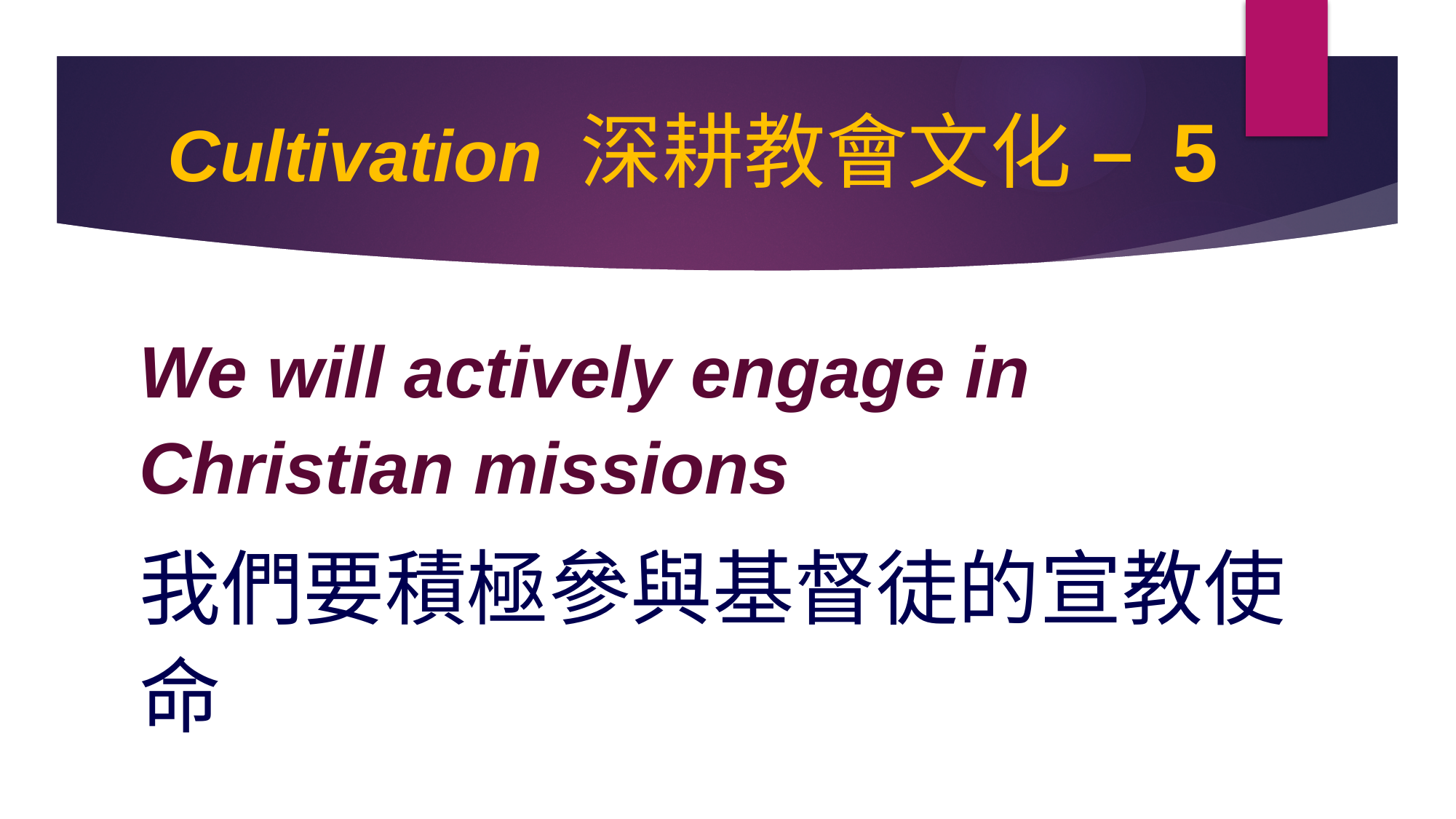

# Cultivation 深耕教會文化 – 5
We will actively engage in Christian missions
我們要積極參與基督徒的宣教使命